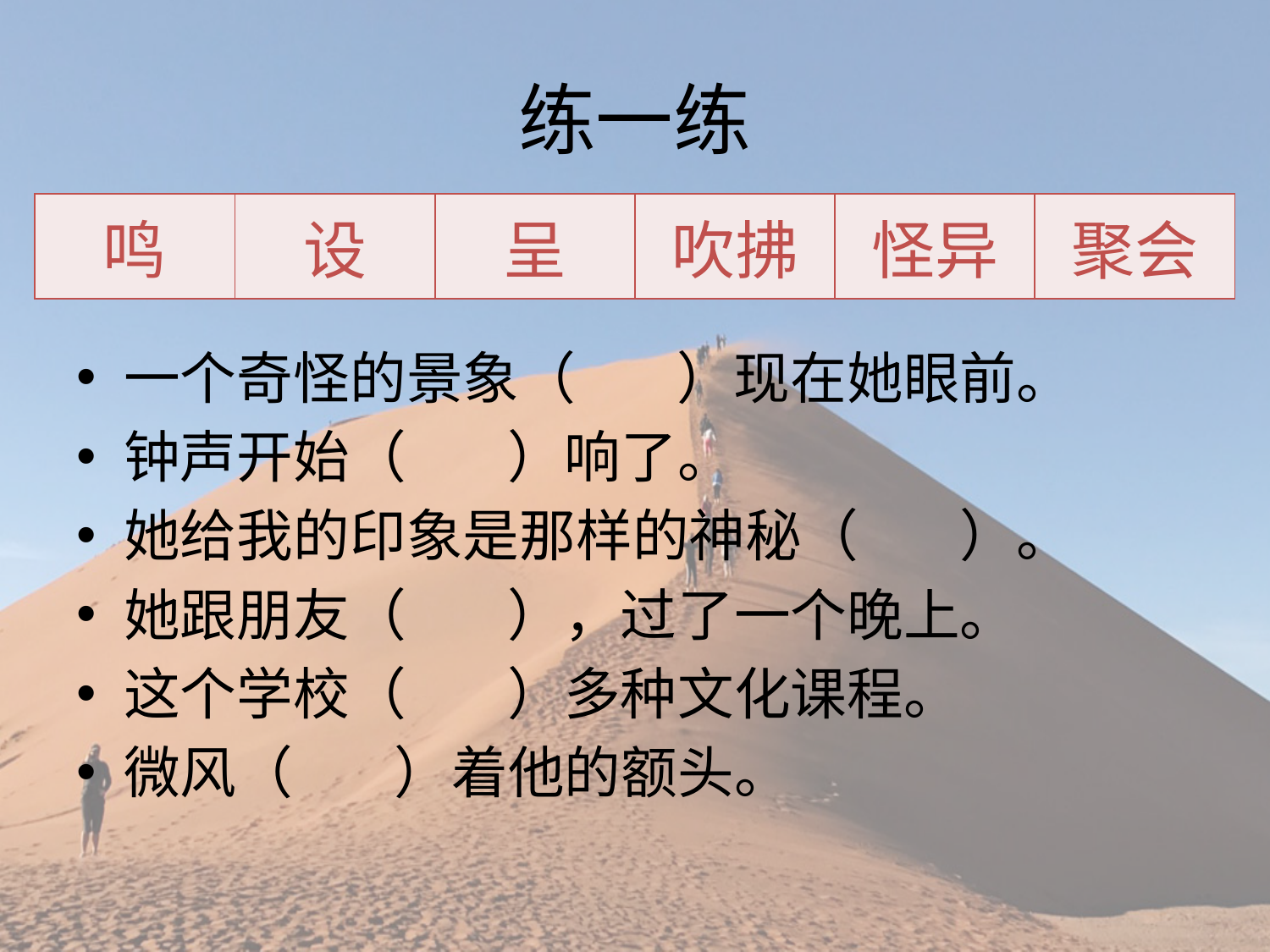

# 练一练
| 鸣 | 设 | 呈 | 吹拂 | 怪异 | 聚会 |
| --- | --- | --- | --- | --- | --- |
一个奇怪的景象（        ）现在她眼前。
钟声开始（        ）响了。
她给我的印象是那样的神秘（        ）。
她跟朋友（        ），过了一个晚上。
这个学校（        ）多种文化课程。
微风（        ）着他的额头。